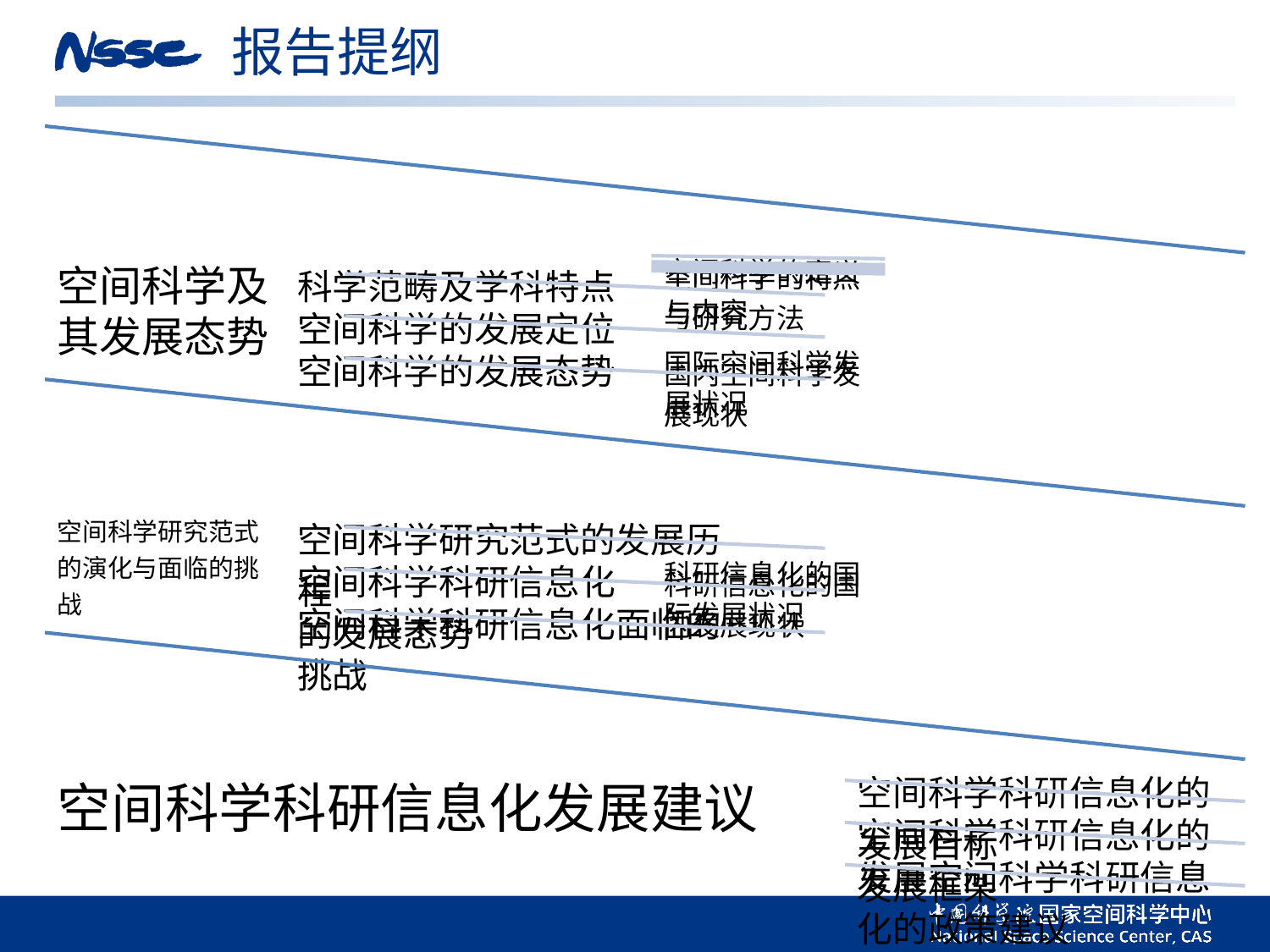

报告提纲

科学范畴及学科特点
空间科学的发展定位
空间科学研究范式的演化与面临的挑战
空间科学的发展态势
空间科学科研信息化发展建议
空间科学科研信息化的发展目标